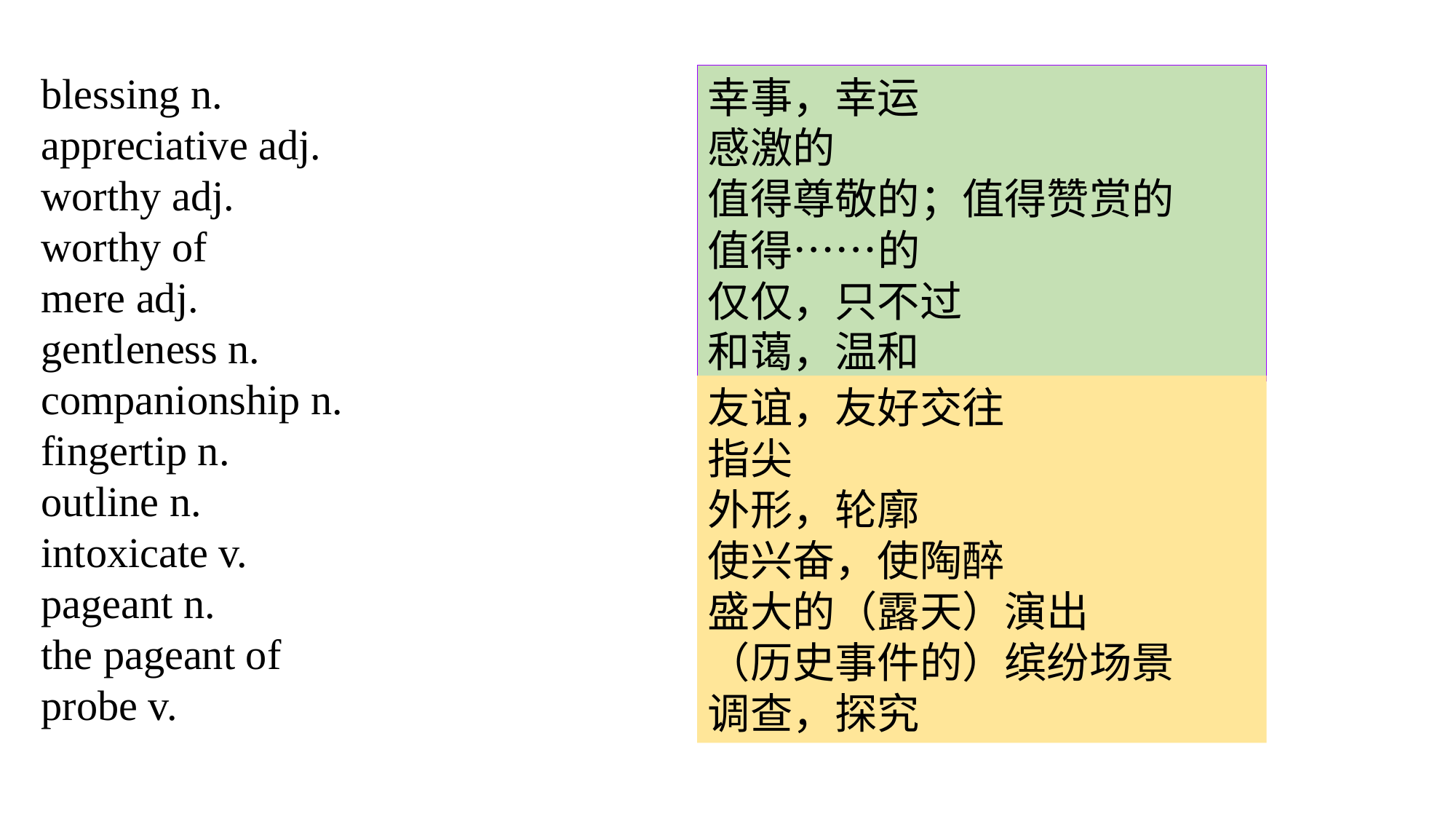

blessing n.
appreciative adj.
worthy adj.
worthy of
mere adj.
gentleness n.
companionship n.
fingertip n.
outline n.
intoxicate v.
pageant n.
the pageant of
probe v.

幸事，幸运
感激的
值得尊敬的；值得赞赏的
值得……的
仅仅，只不过
和蔼，温和
友谊，友好交往
指尖
外形，轮廓
使兴奋，使陶醉
盛大的（露天）演出
（历史事件的）缤纷场景
调查，探究